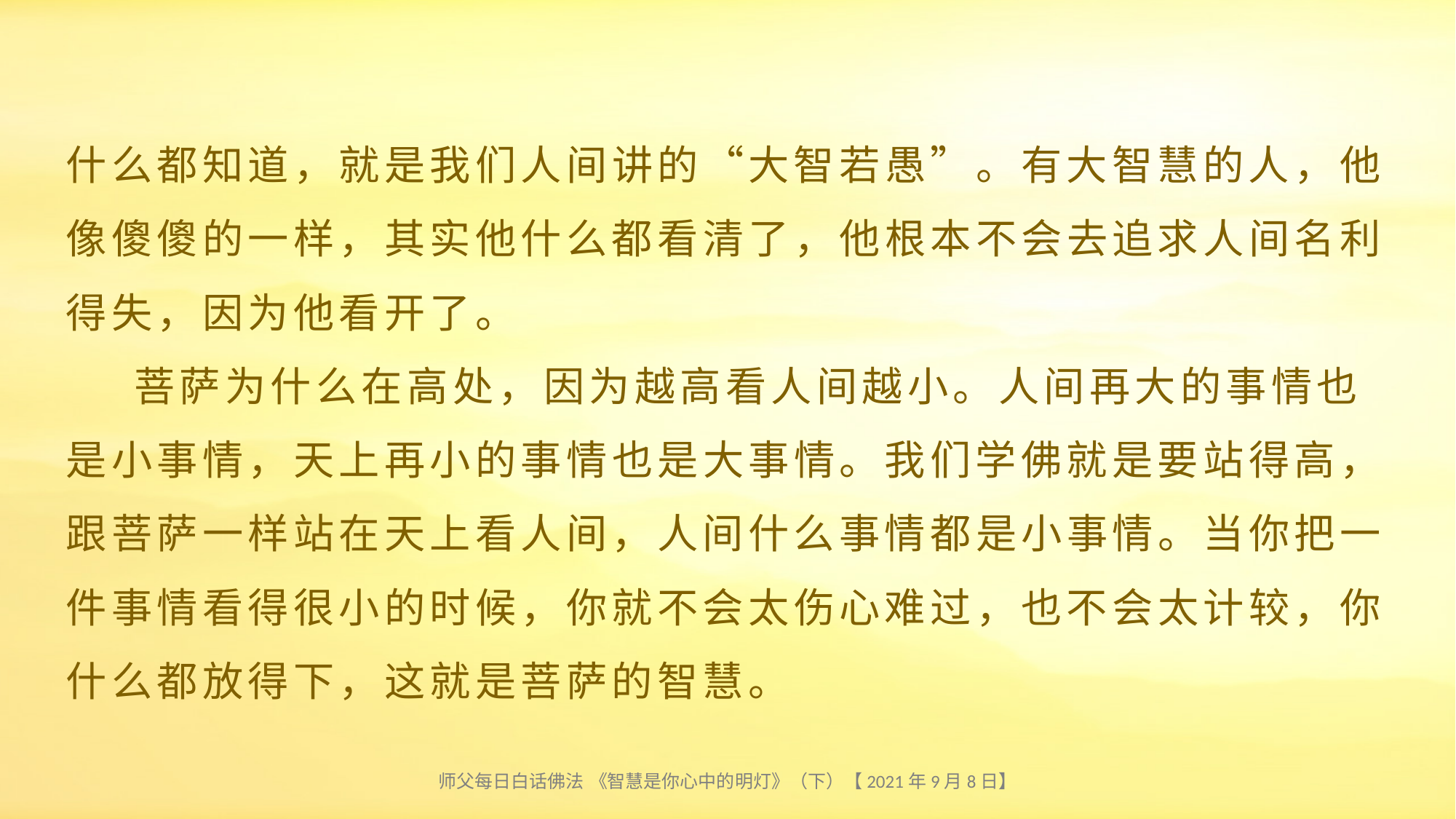

# 什么都知道，就是我们人间讲的“大智若愚”。有大智慧的人，他像傻傻的一样，其实他什么都看清了，他根本不会去追求人间名利得失，因为他看开了。 菩萨为什么在高处，因为越高看人间越小。人间再大的事情也是小事情，天上再小的事情也是大事情。我们学佛就是要站得高，跟菩萨一样站在天上看人间，人间什么事情都是小事情。当你把一件事情看得很小的时候，你就不会太伤心难过，也不会太计较，你什么都放得下，这就是菩萨的智慧。
师父每日白话佛法 《智慧是你心中的明灯》（下）【2021年9月8日】